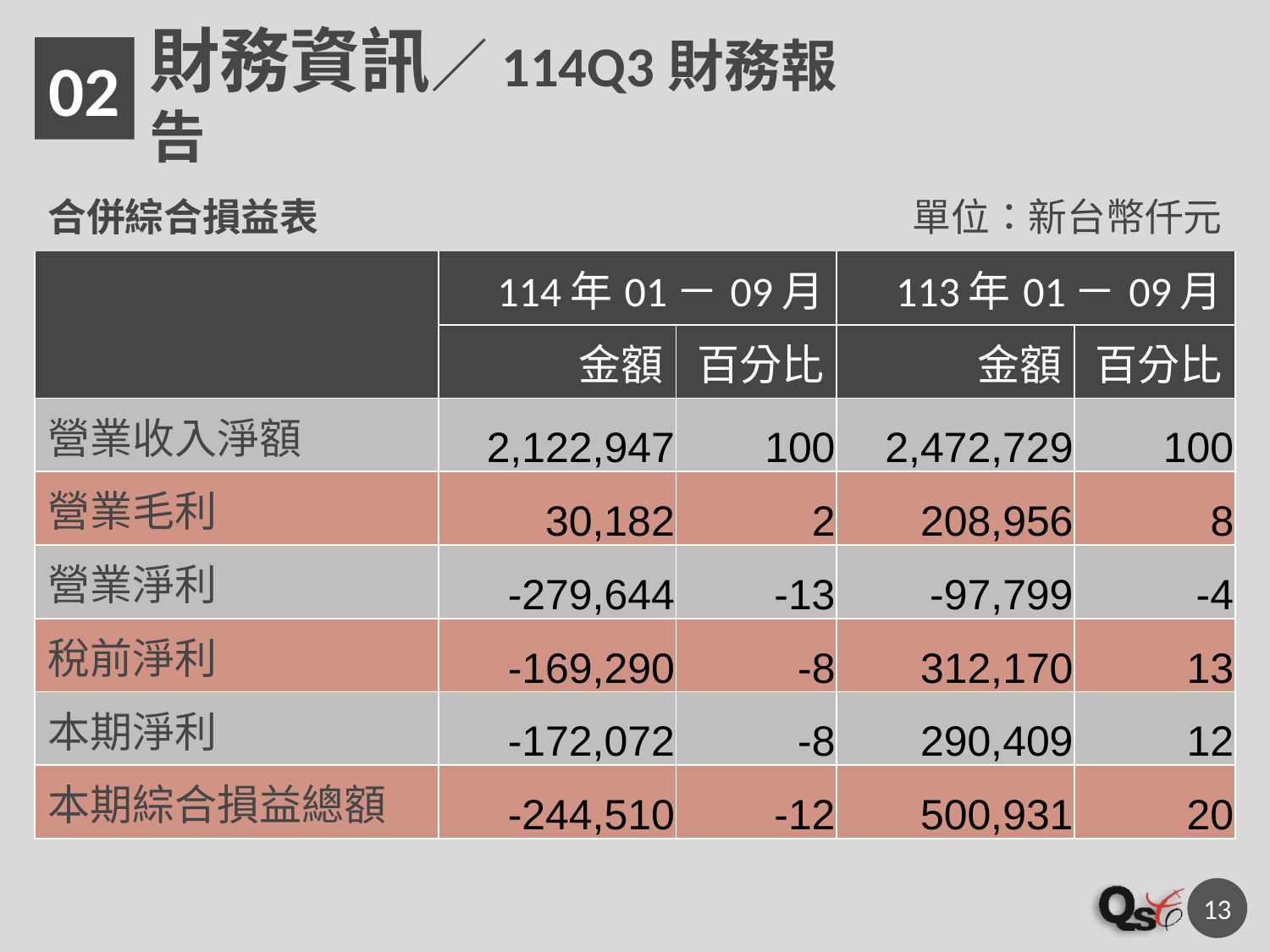

02
財務資訊／114Q3財務報告
| 合併綜合損益表 |  |  | 單位：新台幣仟元 |  |
| --- | --- | --- | --- | --- |
|  | 114年01－09月 |  | 113年01－09月 |  |
|  | 金額 | 百分比 | 金額 | 百分比 |
| 營業收入淨額 | 2,122,947 | 100 | 2,472,729 | 100 |
| 營業毛利 | 30,182 | 2 | 208,956 | 8 |
| 營業淨利 | -279,644 | -13 | -97,799 | -4 |
| 稅前淨利 | -169,290 | -8 | 312,170 | 13 |
| 本期淨利 | -172,072 | -8 | 290,409 | 12 |
| 本期綜合損益總額 | -244,510 | -12 | 500,931 | 20 |